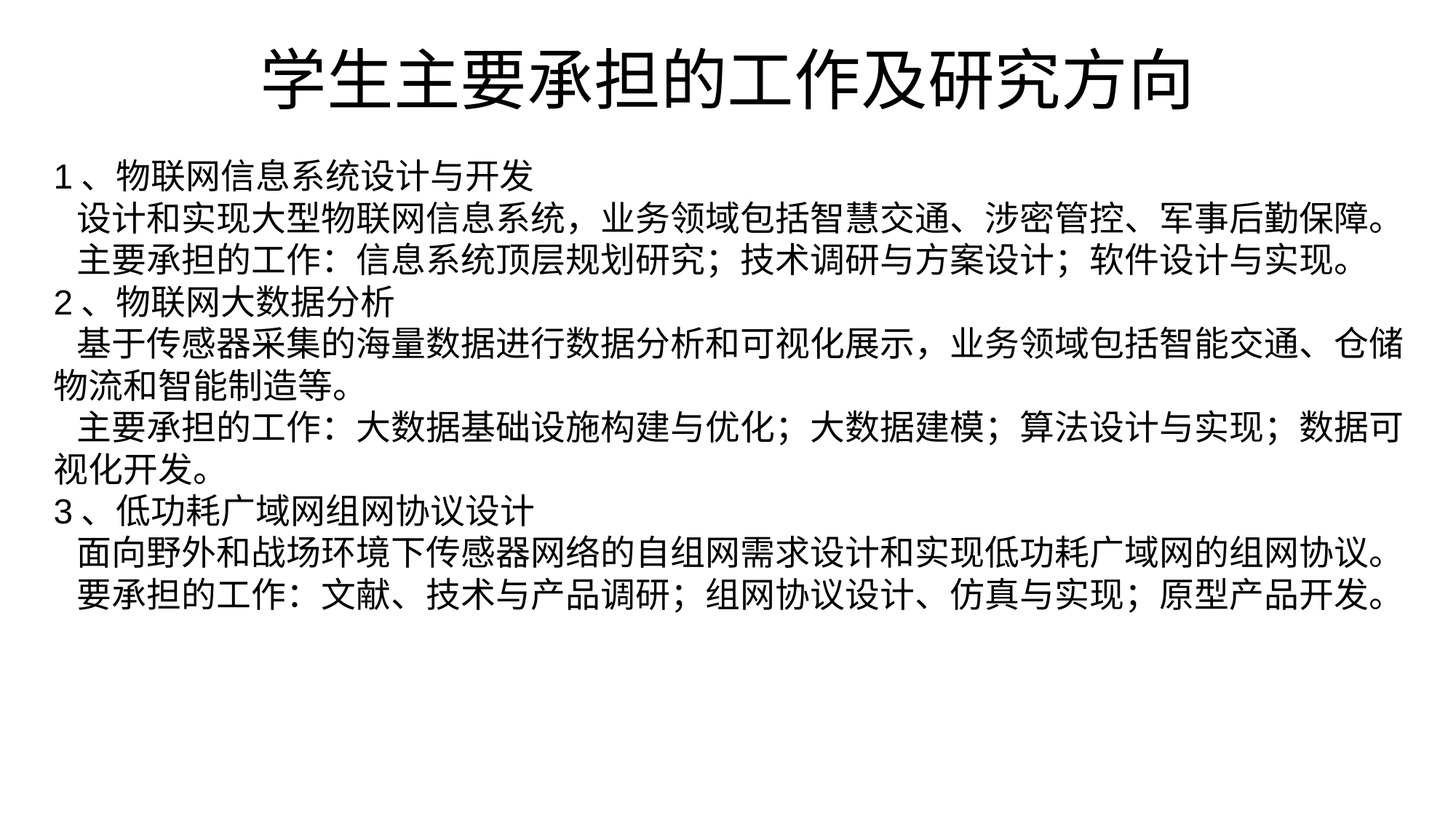

# 学生主要承担的工作及研究方向
1、物联网信息系统设计与开发
   设计和实现大型物联网信息系统，业务领域包括智慧交通、涉密管控、军事后勤保障。
   主要承担的工作：信息系统顶层规划研究；技术调研与方案设计；软件设计与实现。
2、物联网大数据分析
   基于传感器采集的海量数据进行数据分析和可视化展示，业务领域包括智能交通、仓储物流和智能制造等。
   主要承担的工作：大数据基础设施构建与优化；大数据建模；算法设计与实现；数据可视化开发。
3、低功耗广域网组网协议设计
   面向野外和战场环境下传感器网络的自组网需求设计和实现低功耗广域网的组网协议。
   要承担的工作：文献、技术与产品调研；组网协议设计、仿真与实现；原型产品开发。